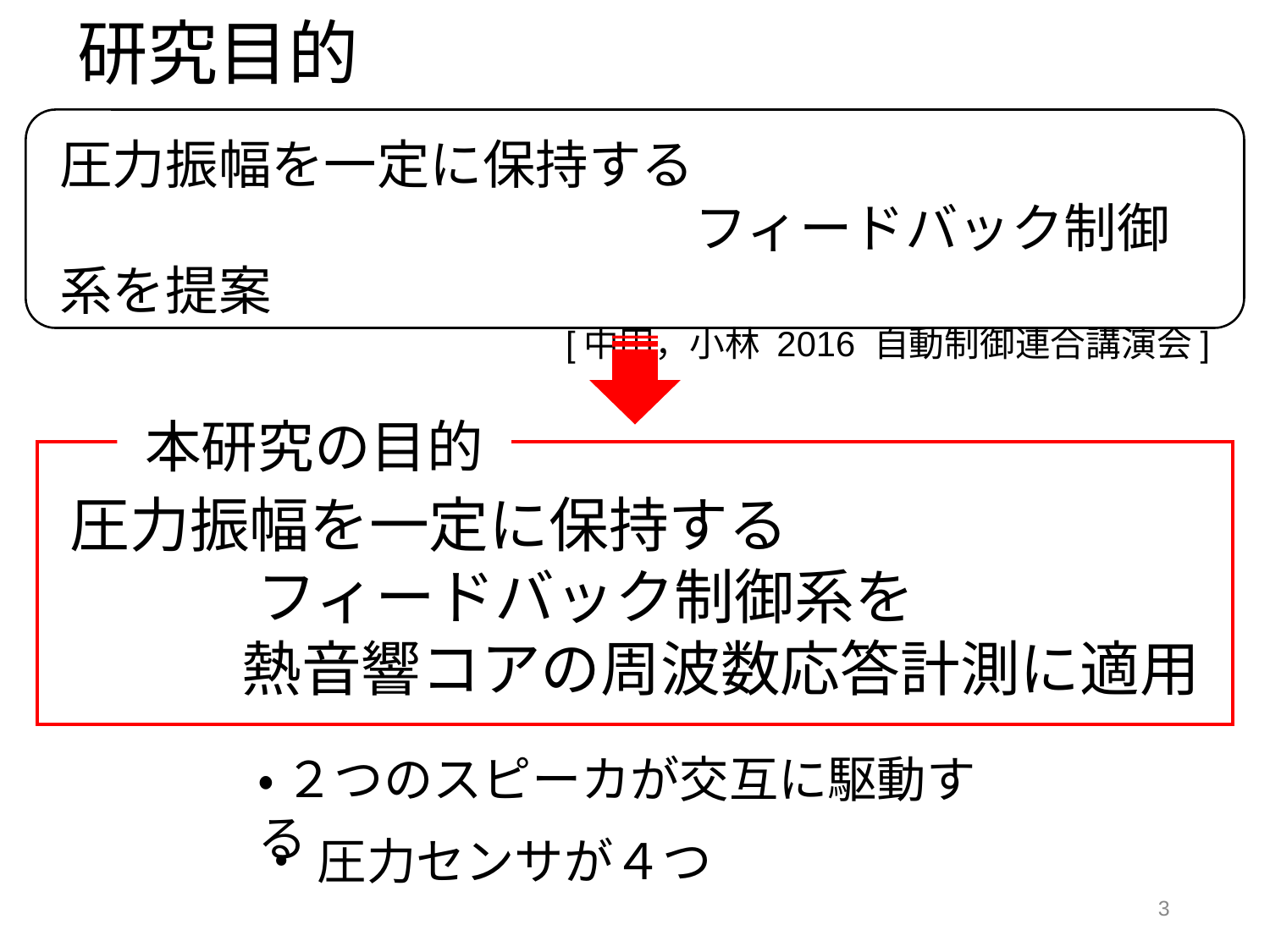

研究目的

圧力振幅を一定に保持する
					フィードバック制御系を提案
[中田，小林 2016 自動制御連合講演会]

本研究の目的

圧力振幅を一定に保持する
	　フィードバック制御系を
熱音響コアの周波数応答計測に適用
・ ２つのスピーカが交互に駆動する
・ 圧力センサが４つ
3